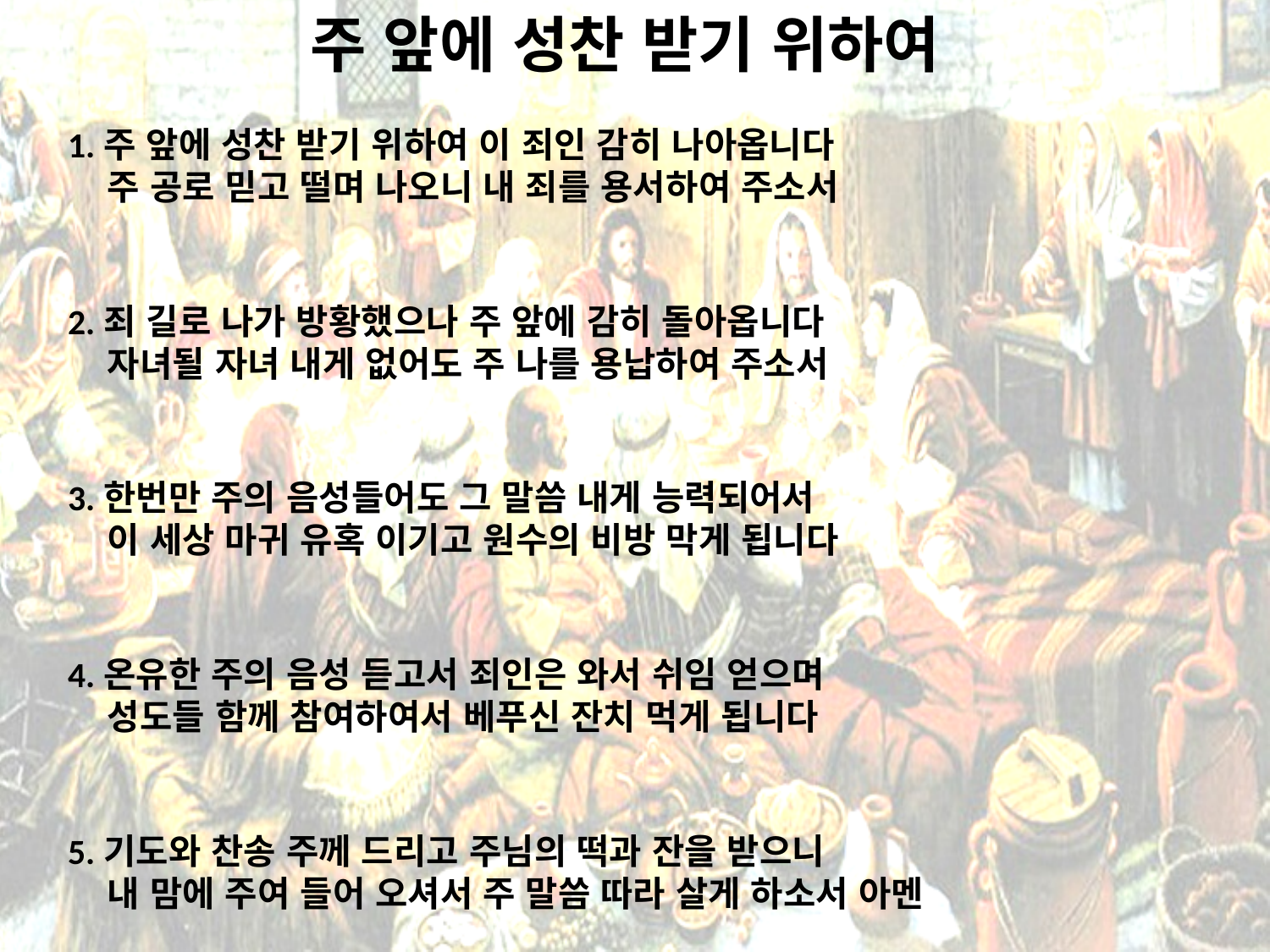

# 주 앞에 성찬 받기 위하여
1.주 앞에 성찬 받기 위하여 이 죄인 감히 나아옵니다
    주 공로 믿고 떨며 나오니 내 죄를 용서하여 주소서
2.죄 길로 나가 방황했으나 주 앞에 감히 돌아옵니다
    자녀될 자녀 내게 없어도 주 나를 용납하여 주소서
3.한번만 주의 음성들어도 그 말씀 내게 능력되어서
    이 세상 마귀 유혹 이기고 원수의 비방 막게 됩니다
4.온유한 주의 음성 듣고서 죄인은 와서 쉬임 얻으며
    성도들 함께 참여하여서 베푸신 잔치 먹게 됩니다
5.기도와 찬송 주께 드리고 주님의 떡과 잔을 받으니
    내 맘에 주여 들어 오셔서 주 말씀 따라 살게 하소서 아멘